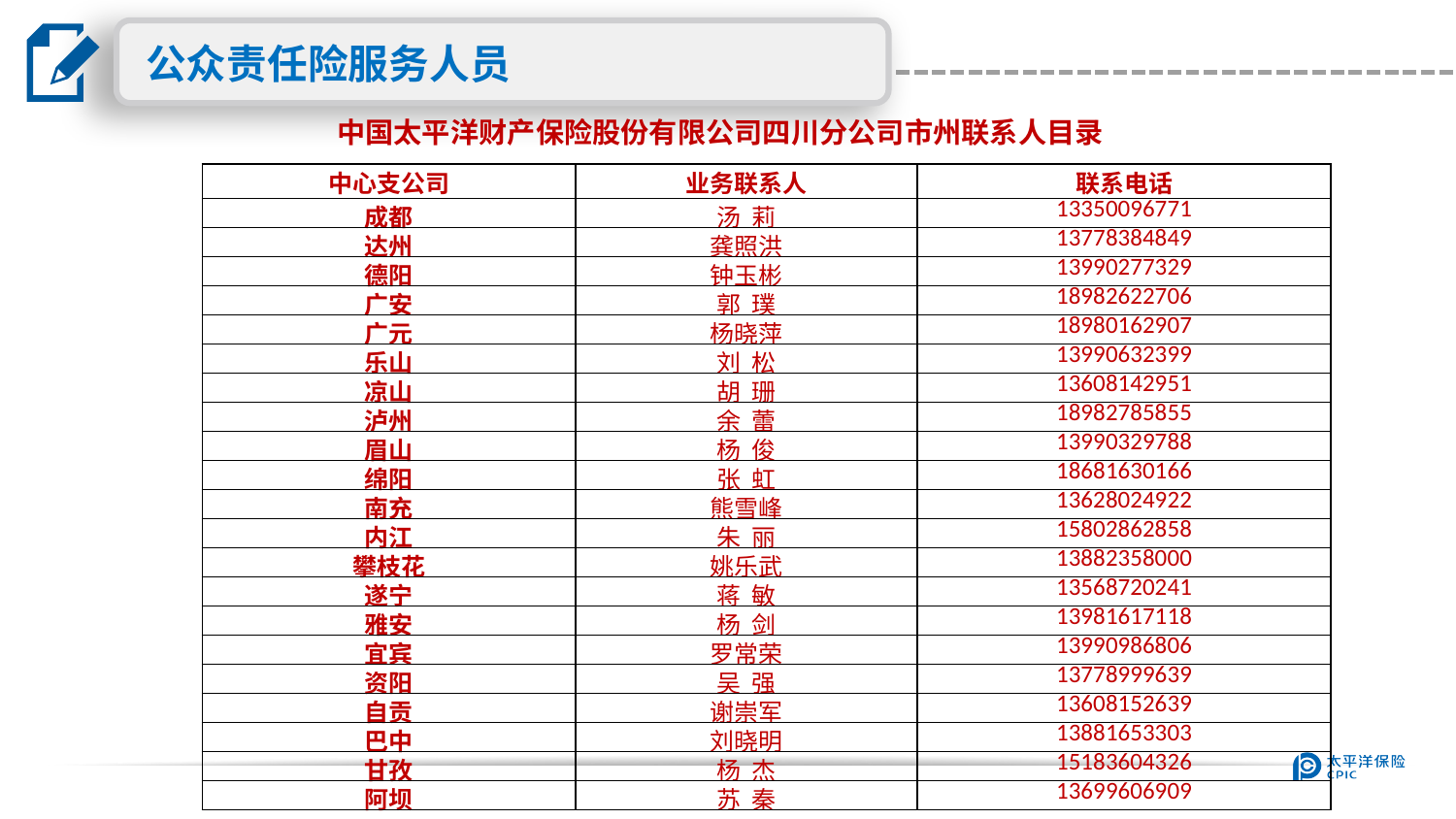

公众责任险服务人员
中国太平洋财产保险股份有限公司四川分公司市州联系人目录
| 中心支公司 | 业务联系人 | 联系电话 |
| --- | --- | --- |
| 成都 | 汤 莉 | 13350096771 |
| 达州 | 龚照洪 | 13778384849 |
| 德阳 | 钟玉彬 | 13990277329 |
| 广安 | 郭 璞 | 18982622706 |
| 广元 | 杨晓萍 | 18980162907 |
| 乐山 | 刘 松 | 13990632399 |
| 凉山 | 胡 珊 | 13608142951 |
| 泸州 | 余 蕾 | 18982785855 |
| 眉山 | 杨 俊 | 13990329788 |
| 绵阳 | 张 虹 | 18681630166 |
| 南充 | 熊雪峰 | 13628024922 |
| 内江 | 朱 丽 | 15802862858 |
| 攀枝花 | 姚乐武 | 13882358000 |
| 遂宁 | 蒋 敏 | 13568720241 |
| 雅安 | 杨 剑 | 13981617118 |
| 宜宾 | 罗常荣 | 13990986806 |
| 资阳 | 吴 强 | 13778999639 |
| 自贡 | 谢崇军 | 13608152639 |
| 巴中 | 刘晓明 | 13881653303 |
| 甘孜 | 杨 杰 | 15183604326 |
| 阿坝 | 苏 秦 | 13699606909 |